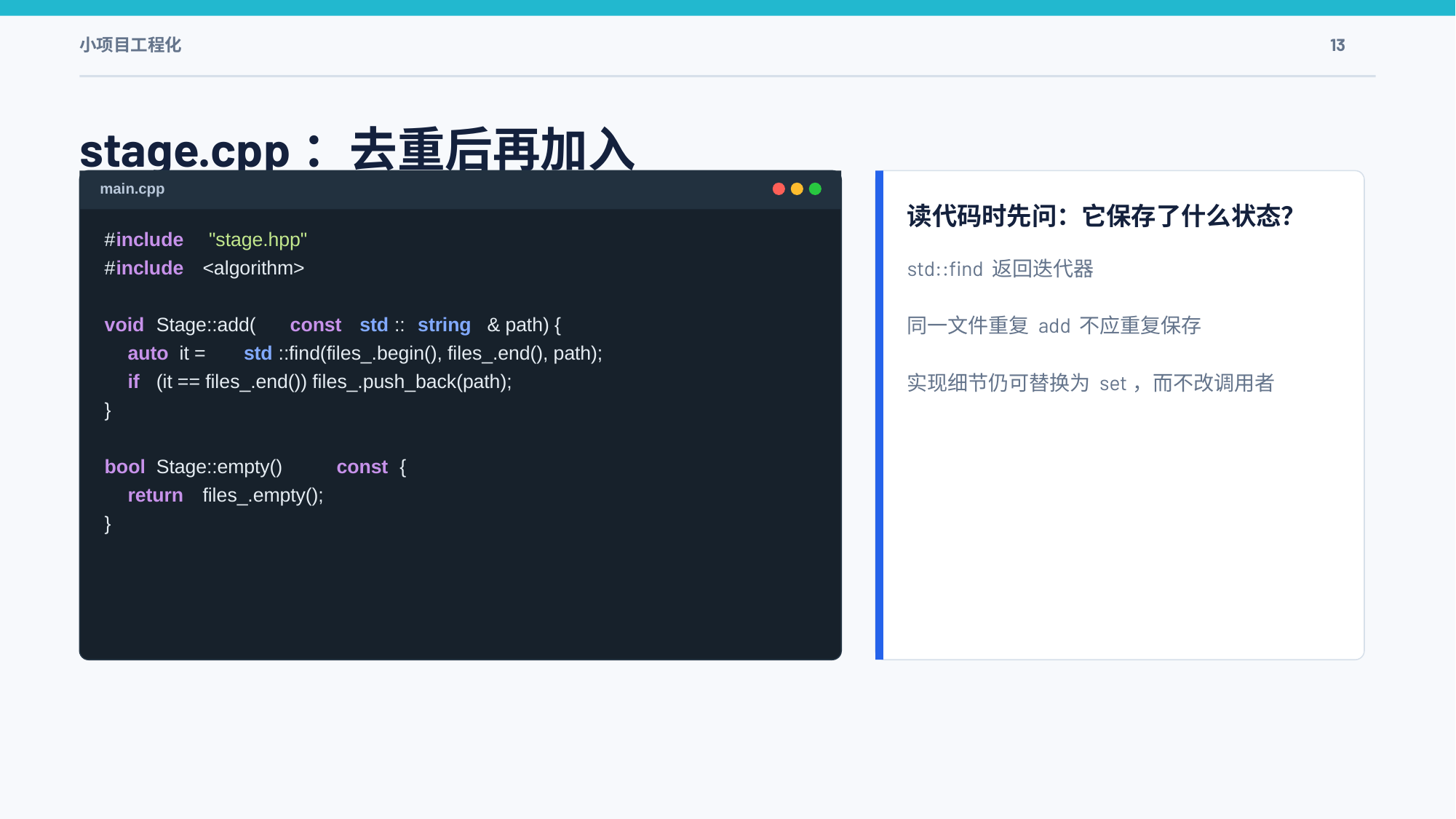

小项目工程化
13

stage.cpp：去重后再加入

main.cpp

读代码时先问：它保存了什么状态？
#
include

"stage.hpp"
std::find 返回迭代器

同一文件重复 add 不应重复保存

实现细节仍可替换为 set，而不改调用者
#
include
 <algorithm>

void
 Stage::add(
const

std
::
string
& path) {

auto
 it =
std
::find(files_.begin(), files_.end(), path);

if
 (it == files_.end()) files_.push_back(path);
}

bool
 Stage::empty()
const
 {

return
 files_.empty();
}